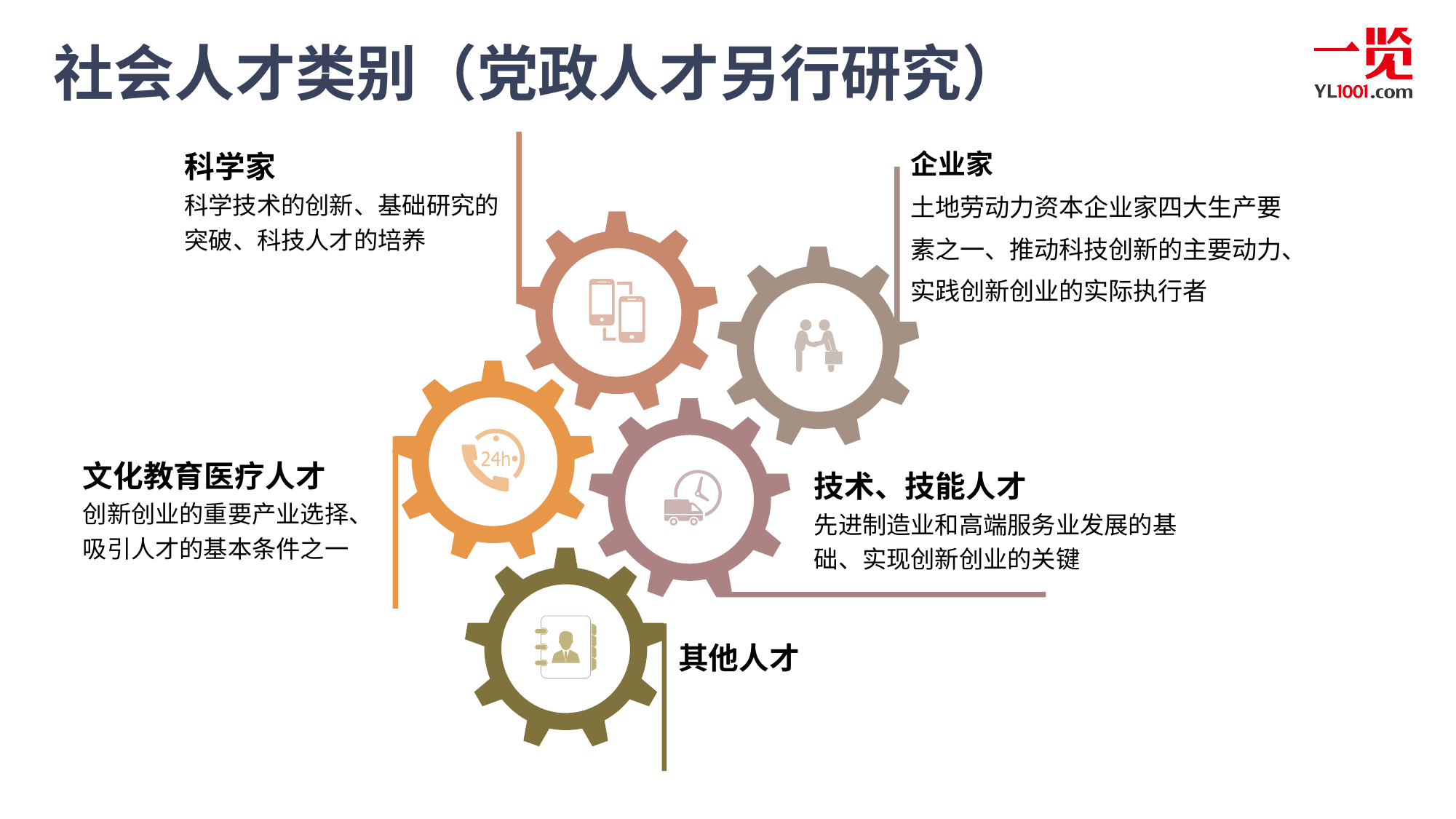

社会人才类别（党政人才另行研究）

科学家
科学技术的创新、基础研究的突破、科技人才的培养

企业家
土地劳动力资本企业家四大生产要素之一、推动科技创新的主要动力、实践创新创业的实际执行者

文化教育医疗人才
创新创业的重要产业选择、吸引人才的基本条件之一

技术、技能人才
先进制造业和高端服务业发展的基础、实现创新创业的关键

其他人才